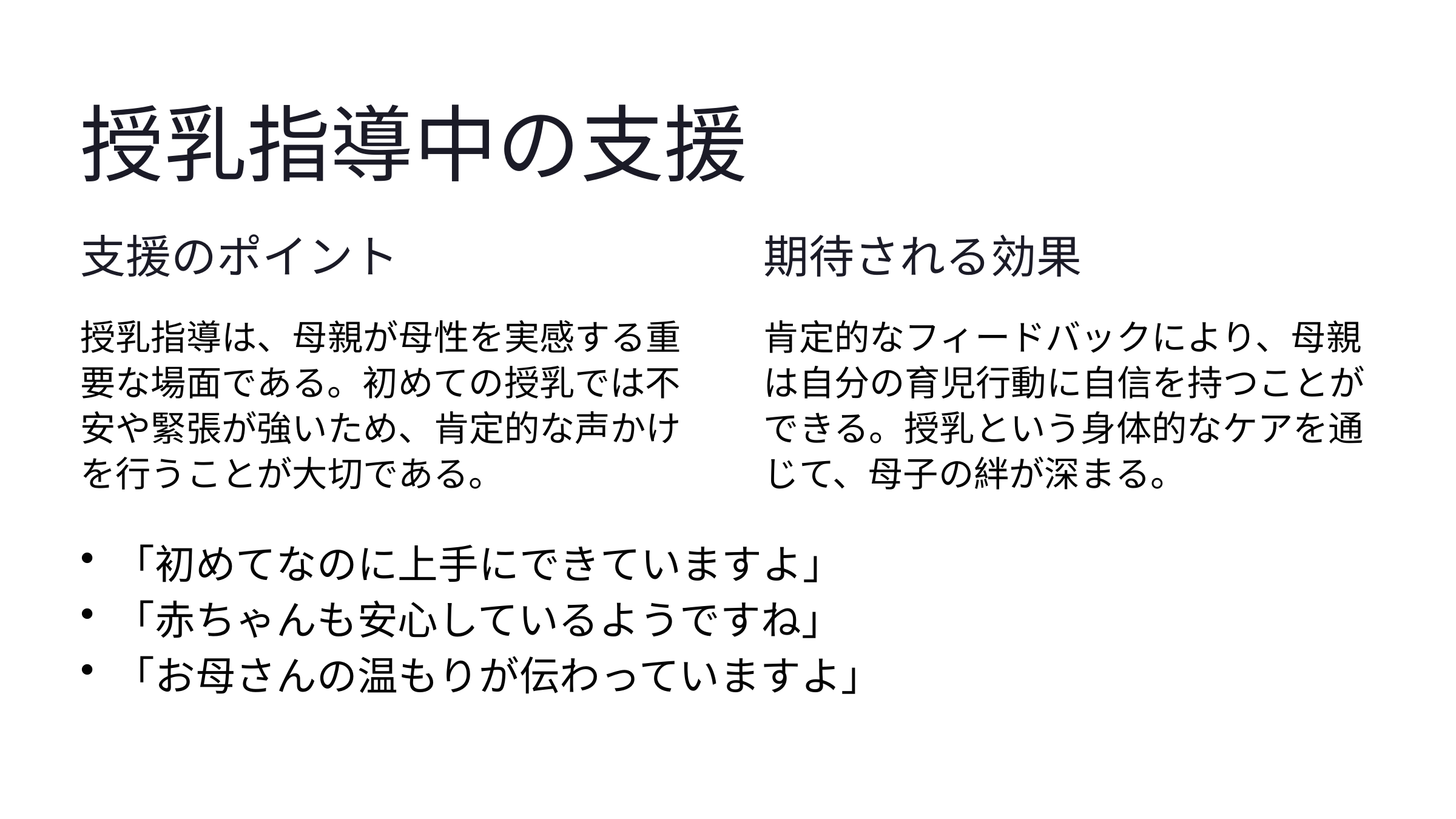

授乳指導中の支援
支援のポイント
期待される効果
授乳指導は、母親が母性を実感する重要な場面である。初めての授乳では不安や緊張が強いため、肯定的な声かけを行うことが大切である。
肯定的なフィードバックにより、母親は自分の育児行動に自信を持つことができる。授乳という身体的なケアを通じて、母子の絆が深まる。
「初めてなのに上手にできていますよ」
「赤ちゃんも安心しているようですね」
「お母さんの温もりが伝わっていますよ」